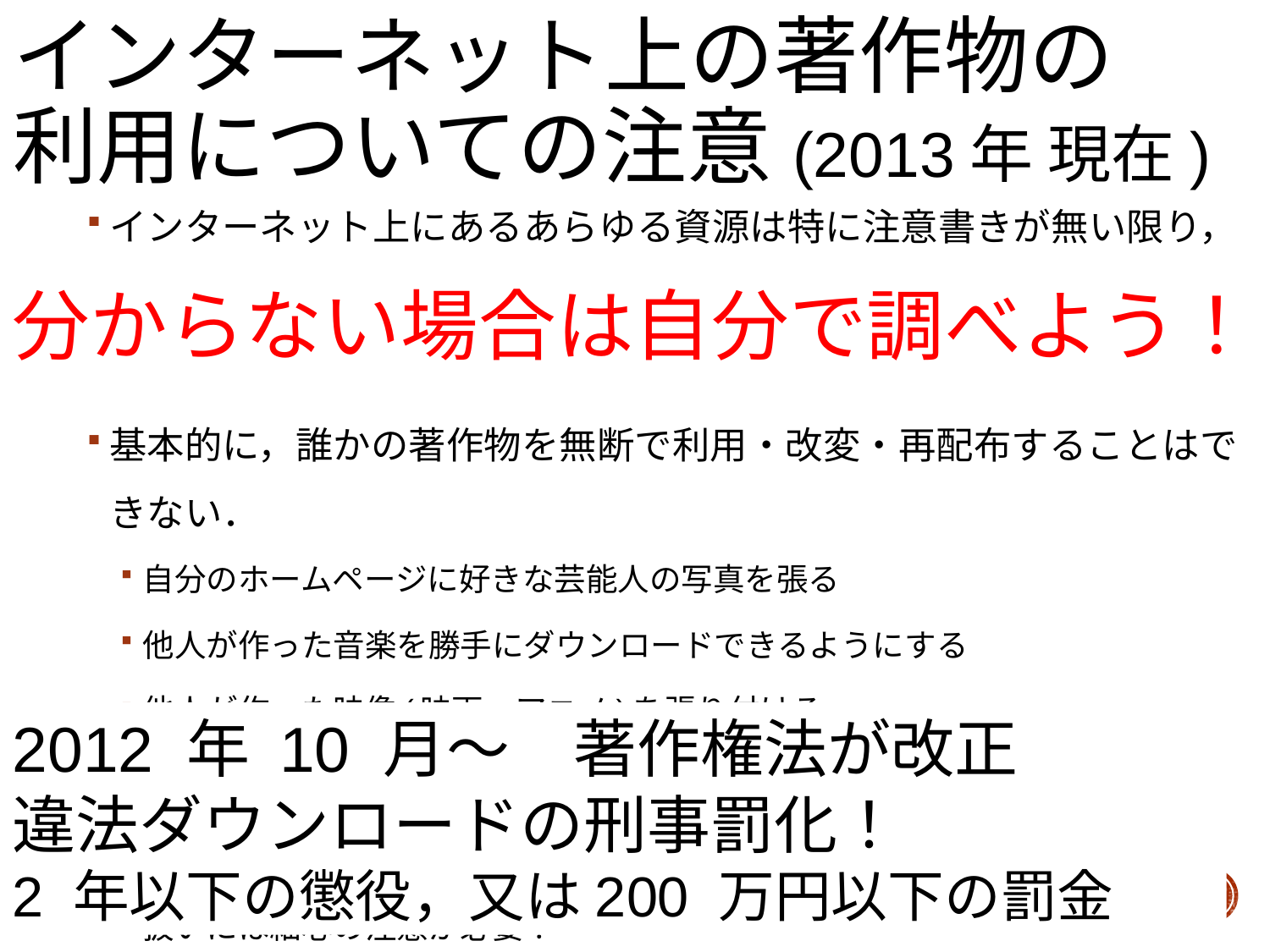

# インターネット上の著作物の 利用についての注意(2013年 現在)
インターネット上にあるあらゆる資源は特に注意書きが無い限り，誰かの著作物である！
公共財の場合には，そのような表示がされている
基本的に，誰かの著作物を無断で利用・改変・再配布することはできない．
自分のホームページに好きな芸能人の写真を張る
他人が作った音楽を勝手にダウンロードできるようにする
他人が作った映像(映画，アニメ)を張り付ける
フリー素材の‘フリー’ は注意が必要
公開者がそのフリー素材を著作者に無断で使用している場合がある
扱いには細心の注意が必要！
分からない場合は自分で調べよう！
2012 年 10 月～　著作権法が改正
違法ダウンロードの刑事罰化！
2 年以下の懲役，又は200 万円以下の罰金